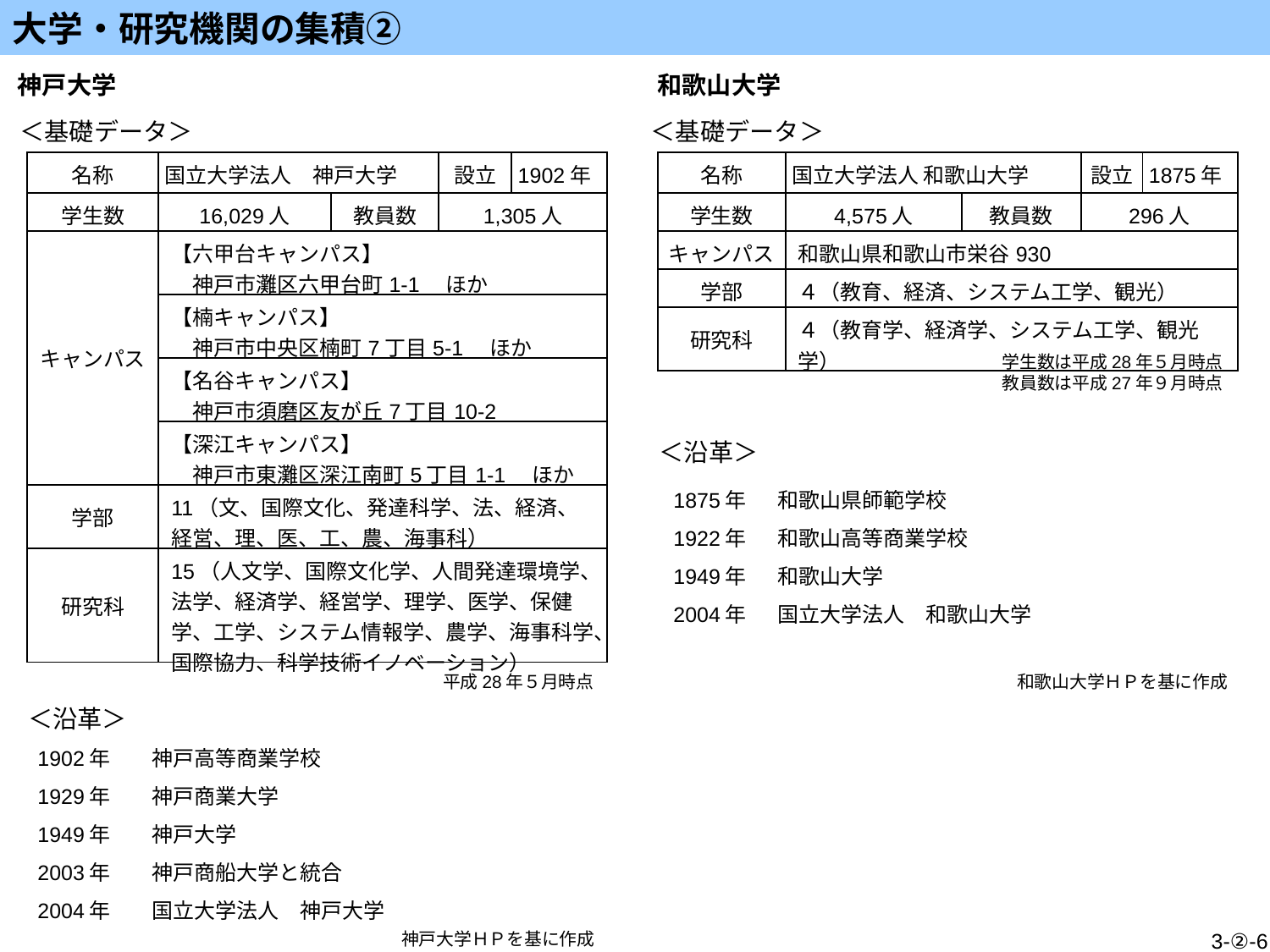

大学・研究機関の集積②
神戸大学
和歌山大学
＜基礎データ＞
＜基礎データ＞
| 名称 | 国立大学法人　神戸大学 |  | 設立 | 1902年 |
| --- | --- | --- | --- | --- |
| 学生数 | 16,029人 | 教員数 | 1,305人 |  |
| キャンパス | 【六甲台キャンパス】 　神戸市灘区六甲台町1-1　ほか |  |  |  |
|  | 【楠キャンパス】 　神戸市中央区楠町7丁目5-1　ほか |  |  |  |
|  | 【名谷キャンパス】 　神戸市須磨区友が丘7丁目10-2 |  |  |  |
|  | 【深江キャンパス】 　神戸市東灘区深江南町5丁目1-1　ほか |  |  |  |
| 学部 | 11（文、国際文化、発達科学、法、経済、経営、理、医、工、農、海事科） |  |  |  |
| 研究科 | 15（人文学、国際文化学、人間発達環境学、法学、経済学、経営学、理学、医学、保健学、工学、システム情報学、農学、海事科学、国際協力、科学技術イノベーション） |  |  |  |
| 名称 | 国立大学法人 和歌山大学 |  | 設立 | 1875年 |
| --- | --- | --- | --- | --- |
| 学生数 | 4,575人 | 教員数 | 296人 |  |
| キャンパス | 和歌山県和歌山市栄谷930 |  |  |  |
| 学部 | ４（教育、経済、システム工学、観光） |  |  |  |
| 研究科 | ４（教育学、経済学、システム工学、観光学） |  |  |  |
学生数は平成28年５月時点
教員数は平成27年９月時点
＜沿革＞
| 1875年 | 和歌山県師範学校 |
| --- | --- |
| 1922年 | 和歌山高等商業学校 |
| 1949年 | 和歌山大学 |
| 2004年 | 国立大学法人　和歌山大学 |
平成28年５月時点
和歌山大学ＨＰを基に作成
＜沿革＞
| 1902年 | 神戸高等商業学校 |
| --- | --- |
| 1929年 | 神戸商業大学 |
| 1949年 | 神戸大学 |
| 2003年 | 神戸商船大学と統合 |
| 2004年 | 国立大学法人　神戸大学 |
3-②-6
冊子「神戸大学概要　2016」より
神戸大学ＨＰを基に作成